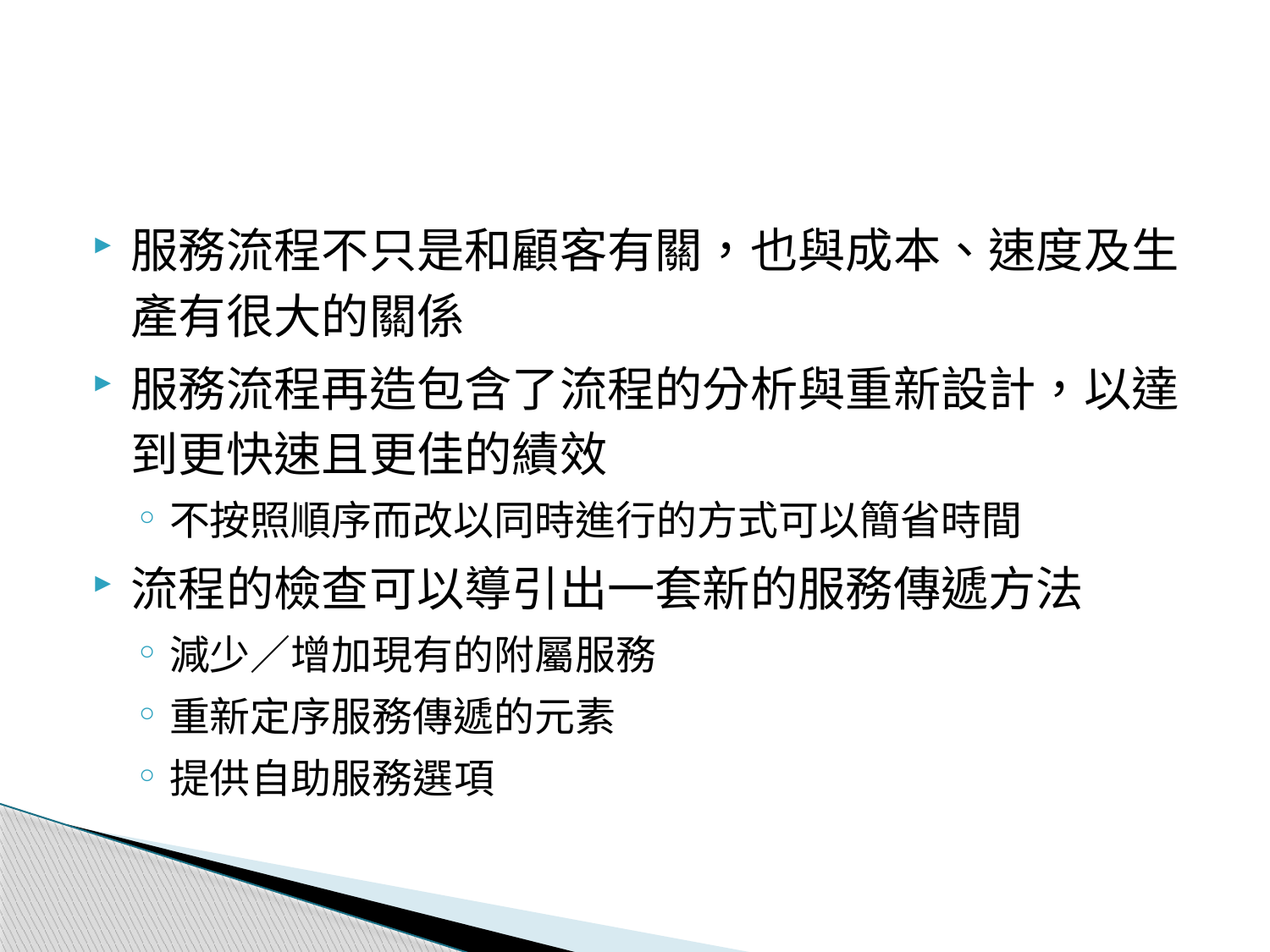

# 服務流程再造
服務流程不只是和顧客有關，也與成本、速度及生產有很大的關係
服務流程再造包含了流程的分析與重新設計，以達到更快速且更佳的績效
不按照順序而改以同時進行的方式可以簡省時間
流程的檢查可以導引出一套新的服務傳遞方法
減少／增加現有的附屬服務
重新定序服務傳遞的元素
提供自助服務選項